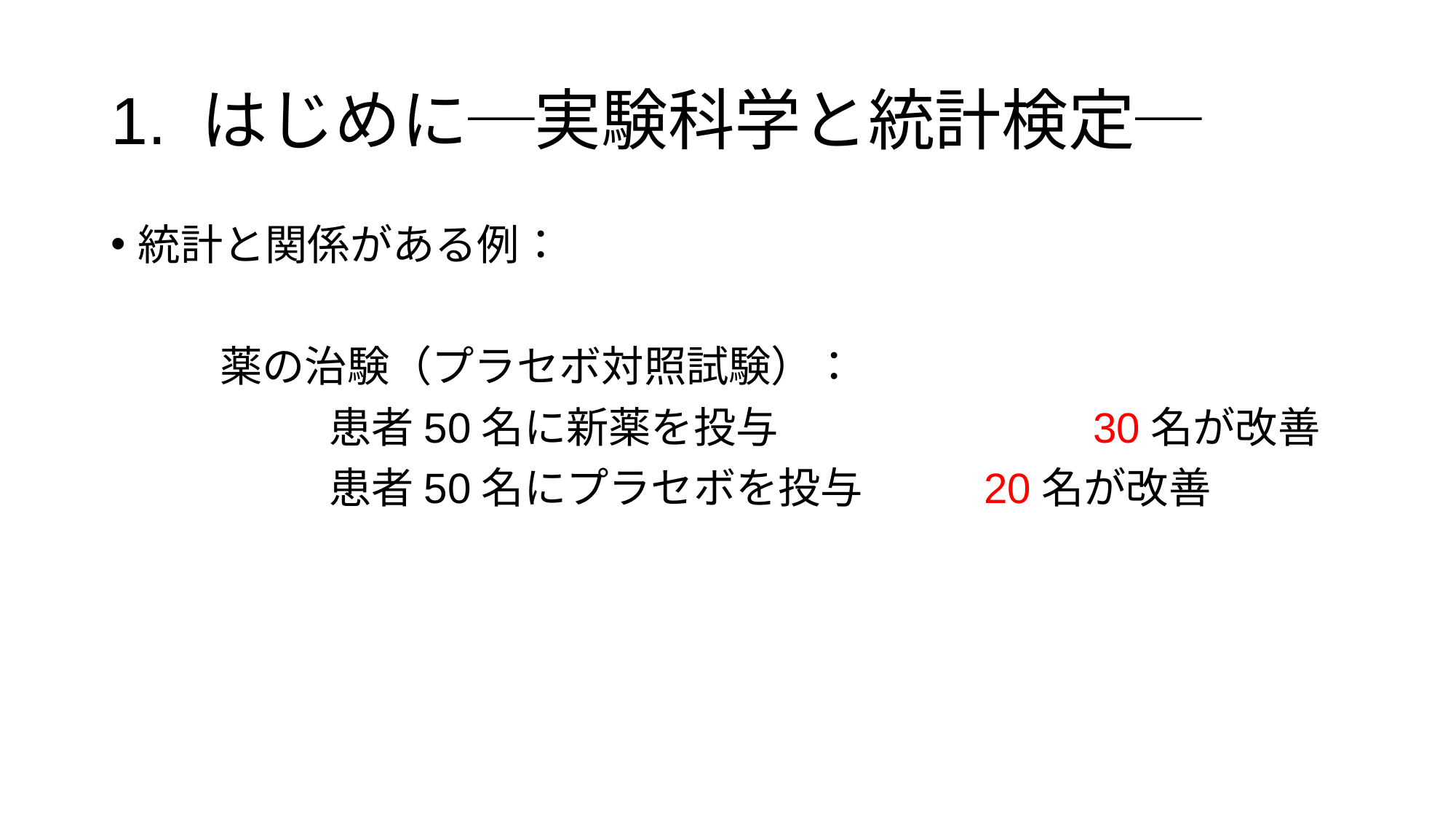

# 1. はじめに─実験科学と統計検定─
統計と関係がある例：

	薬の治験（プラセボ対照試験）：
		患者50名に新薬を投与			30名が改善
		患者50名にプラセボを投与		20名が改善